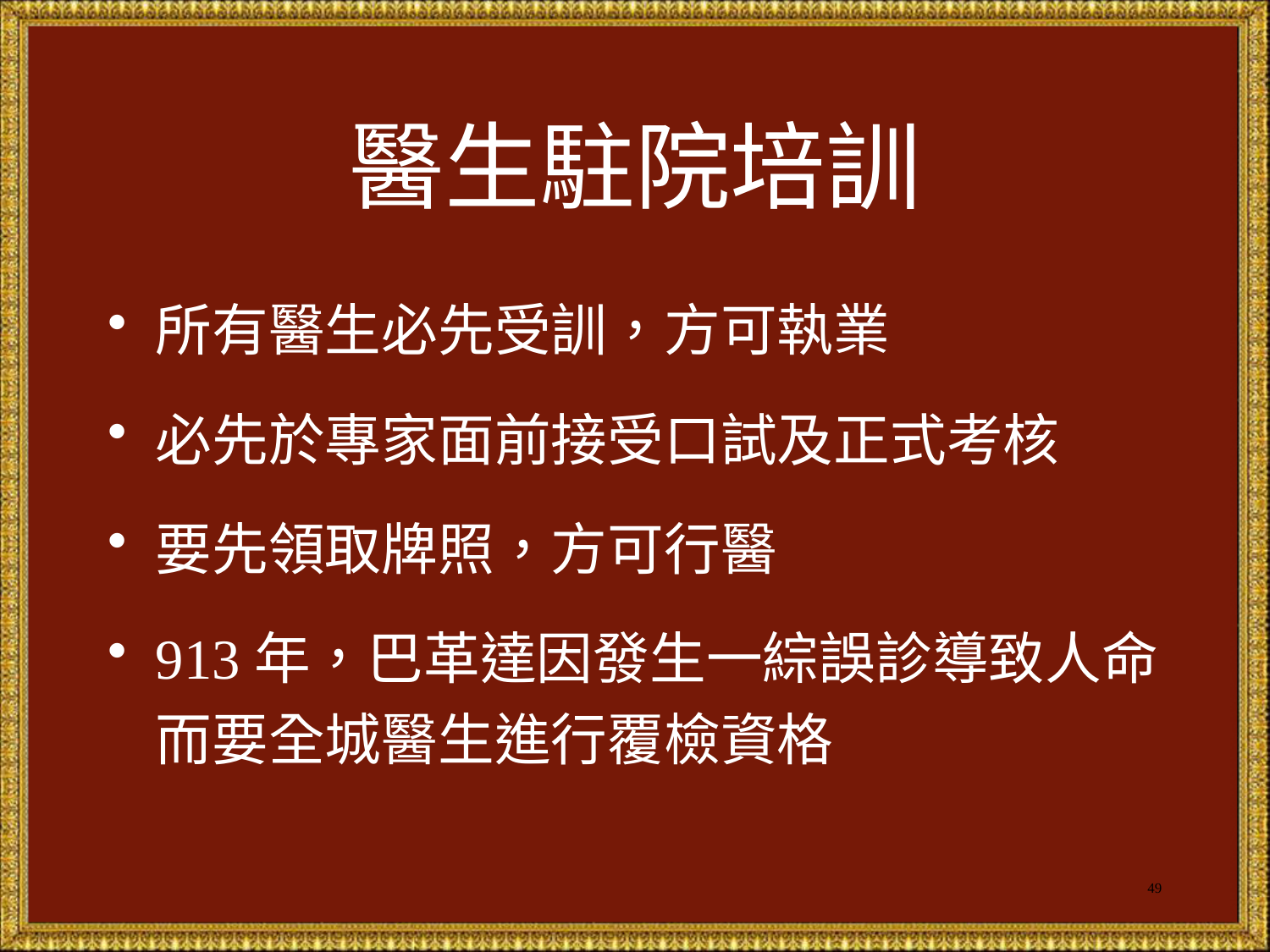

# 醫生駐院培訓
所有醫生必先受訓，方可執業
必先於專家面前接受口試及正式考核
要先領取牌照，方可行醫
913年，巴革達因發生一綜誤診導致人命而要全城醫生進行覆檢資格
49